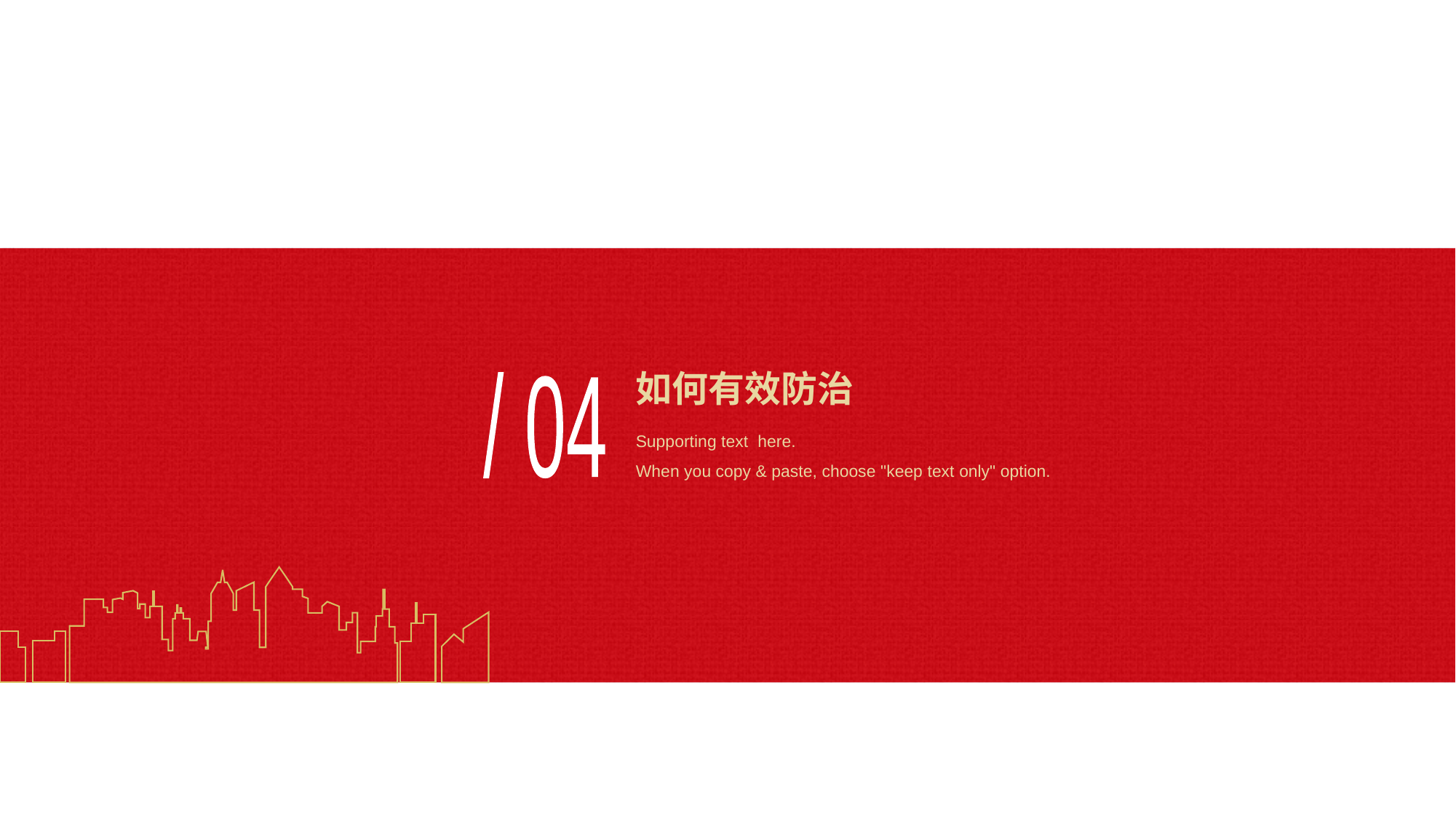

# 如何有效防治
/ 04
Supporting text  here.
When you copy & paste, choose "keep text only" option.